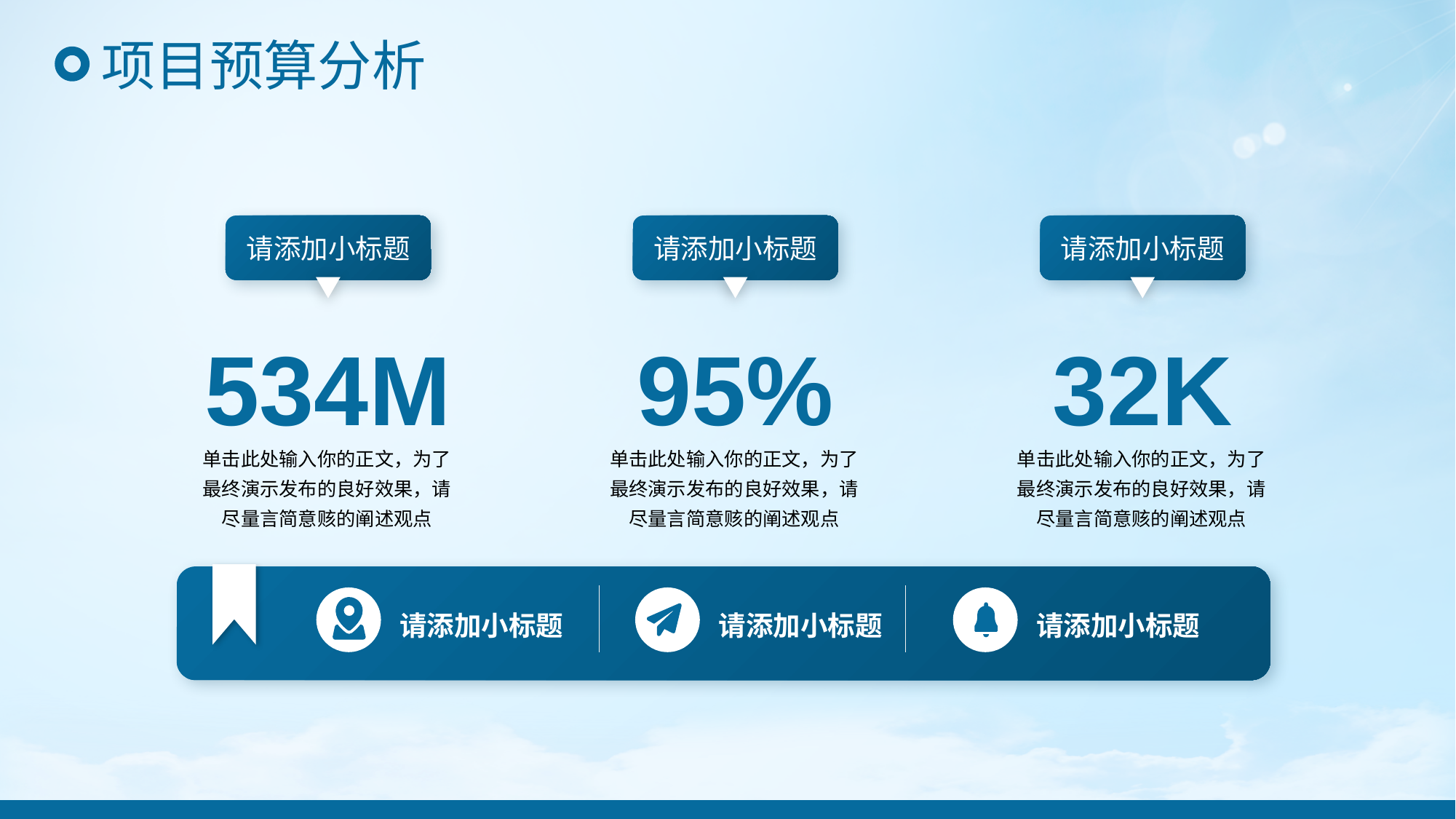

# 项目预算分析
请添加小标题
请添加小标题
请添加小标题

534M
95%
32K
单击此处输入你的正文，为了最终演示发布的良好效果，请尽量言简意赅的阐述观点
单击此处输入你的正文，为了最终演示发布的良好效果，请尽量言简意赅的阐述观点
单击此处输入你的正文，为了最终演示发布的良好效果，请尽量言简意赅的阐述观点

请添加小标题
请添加小标题
请添加小标题